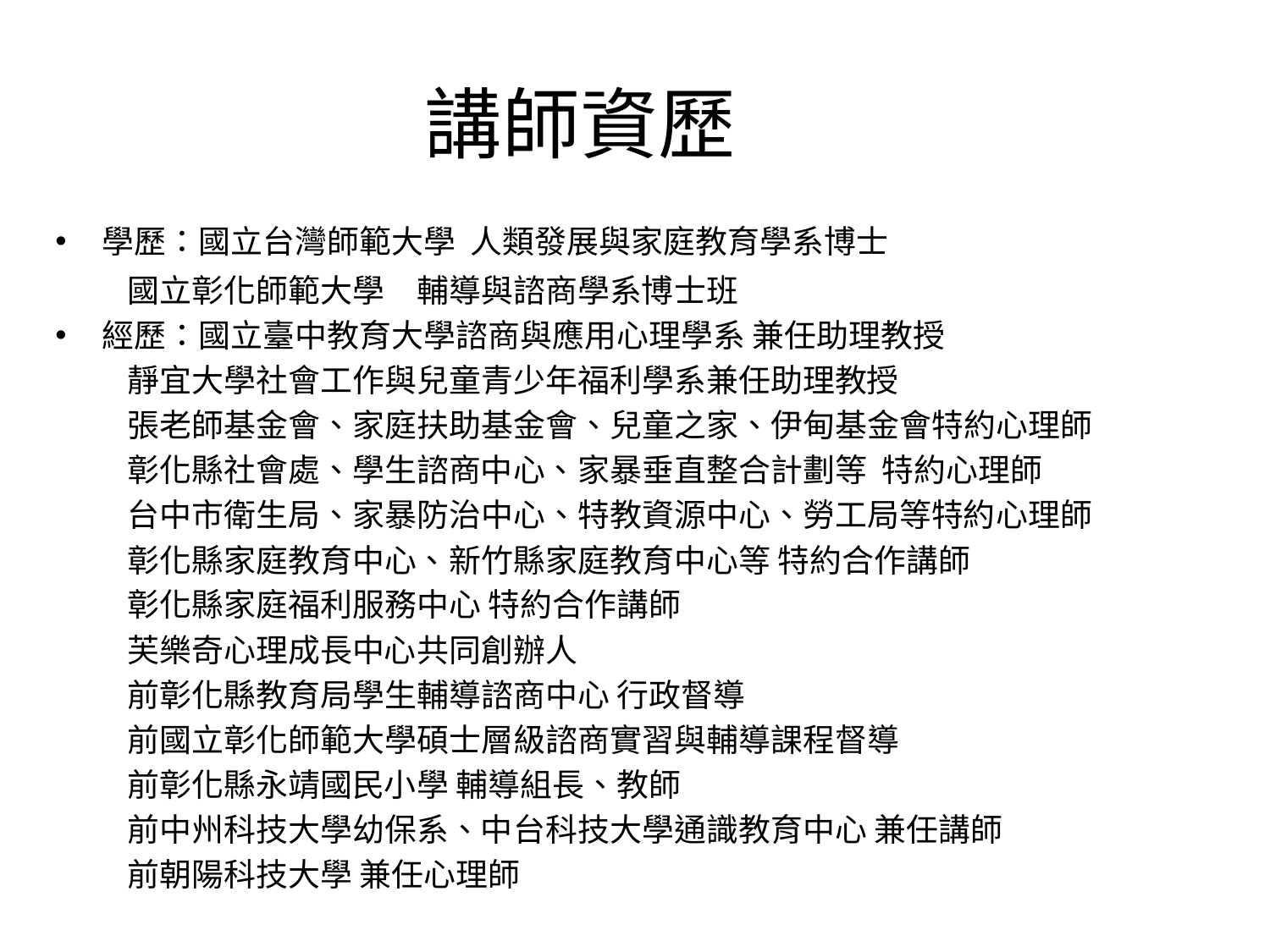

# 講師資歷
學歷：國立台灣師範大學  人類發展與家庭教育學系博士
         國立彰化師範大學　輔導與諮商學系博士班
經歷：國立臺中教育大學諮商與應用心理學系 兼任助理教授
         靜宜大學社會工作與兒童青少年福利學系兼任助理教授
         張老師基金會、家庭扶助基金會、兒童之家、伊甸基金會特約心理師
         彰化縣社會處、學生諮商中心、家暴垂直整合計劃等  特約心理師
         台中市衛生局、家暴防治中心、特教資源中心、勞工局等特約心理師
         彰化縣家庭教育中心、新竹縣家庭教育中心等 特約合作講師
         彰化縣家庭福利服務中心 特約合作講師
         芙樂奇心理成長中心共同創辦人
         前彰化縣教育局學生輔導諮商中心 行政督導
         前國立彰化師範大學碩士層級諮商實習與輔導課程督導
         前彰化縣永靖國民小學 輔導組長、教師
         前中州科技大學幼保系、中台科技大學通識教育中心 兼任講師
         前朝陽科技大學 兼任心理師